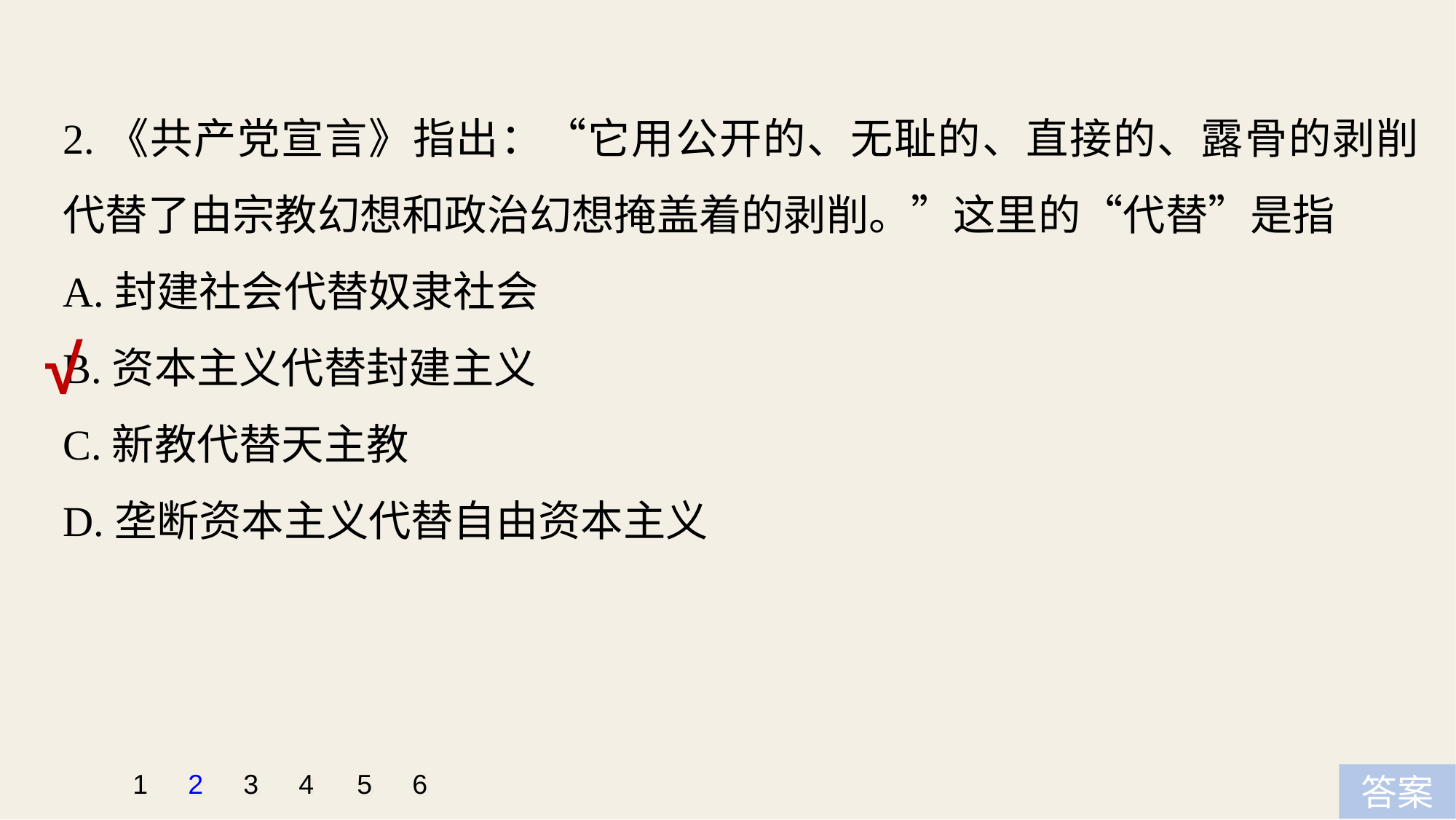

2.《共产党宣言》指出：“它用公开的、无耻的、直接的、露骨的剥削代替了由宗教幻想和政治幻想掩盖着的剥削。”这里的“代替”是指
A.封建社会代替奴隶社会
B.资本主义代替封建主义
C.新教代替天主教
D.垄断资本主义代替自由资本主义
√
1
2
3
4
5
6
答案